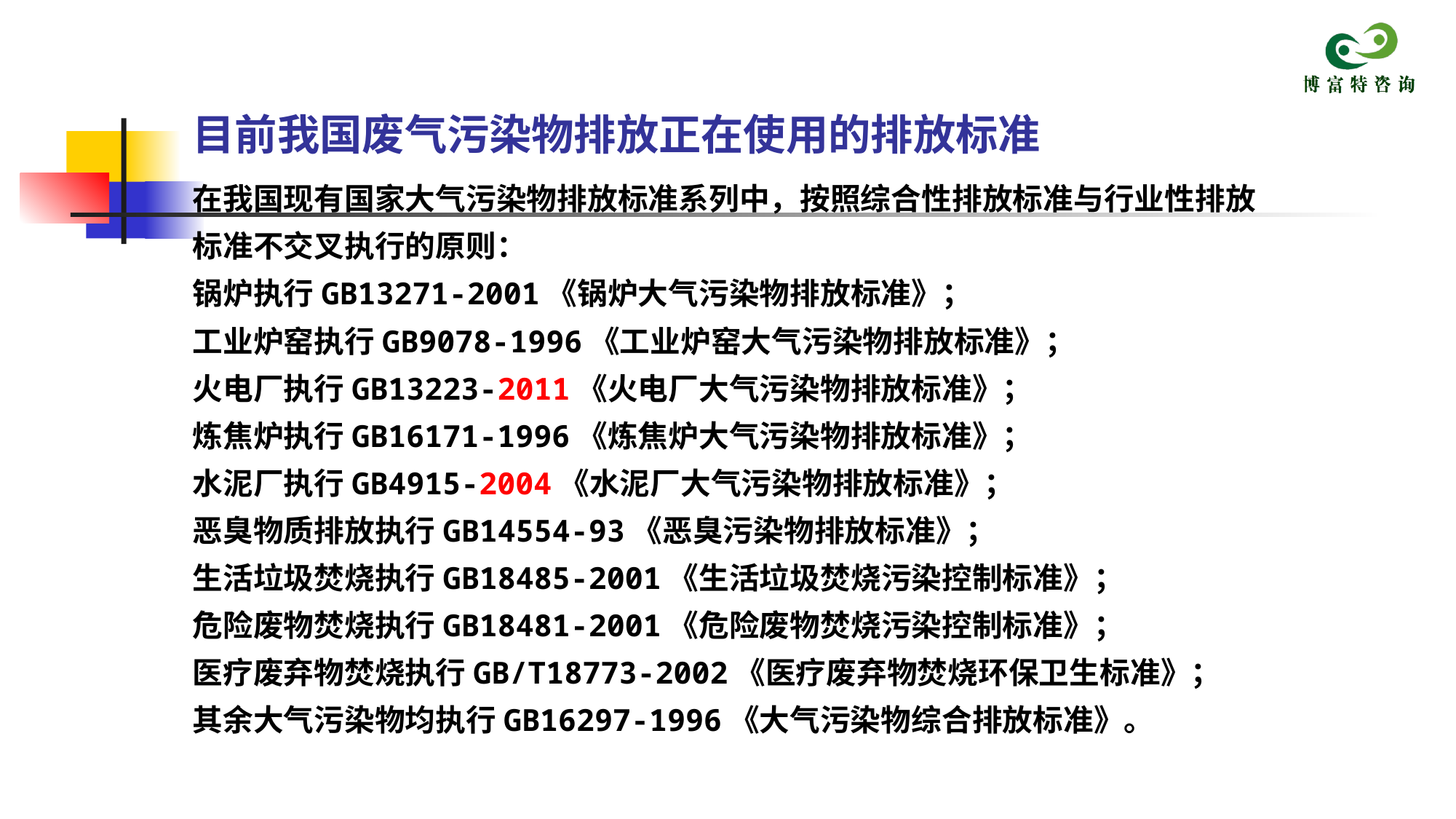

目前我国废气污染物排放正在使用的排放标准
在我国现有国家大气污染物排放标准系列中，按照综合性排放标准与行业性排放标准不交叉执行的原则：
锅炉执行GB13271-2001《锅炉大气污染物排放标准》；
工业炉窑执行GB9078-1996《工业炉窑大气污染物排放标准》；
火电厂执行GB13223-2011《火电厂大气污染物排放标准》；
炼焦炉执行GB16171-1996《炼焦炉大气污染物排放标准》；
水泥厂执行GB4915-2004《水泥厂大气污染物排放标准》；
恶臭物质排放执行GB14554-93《恶臭污染物排放标准》；
生活垃圾焚烧执行GB18485-2001《生活垃圾焚烧污染控制标准》；
危险废物焚烧执行GB18481-2001《危险废物焚烧污染控制标准》；
医疗废弃物焚烧执行GB/T18773-2002《医疗废弃物焚烧环保卫生标准》；
其余大气污染物均执行GB16297-1996《大气污染物综合排放标准》。